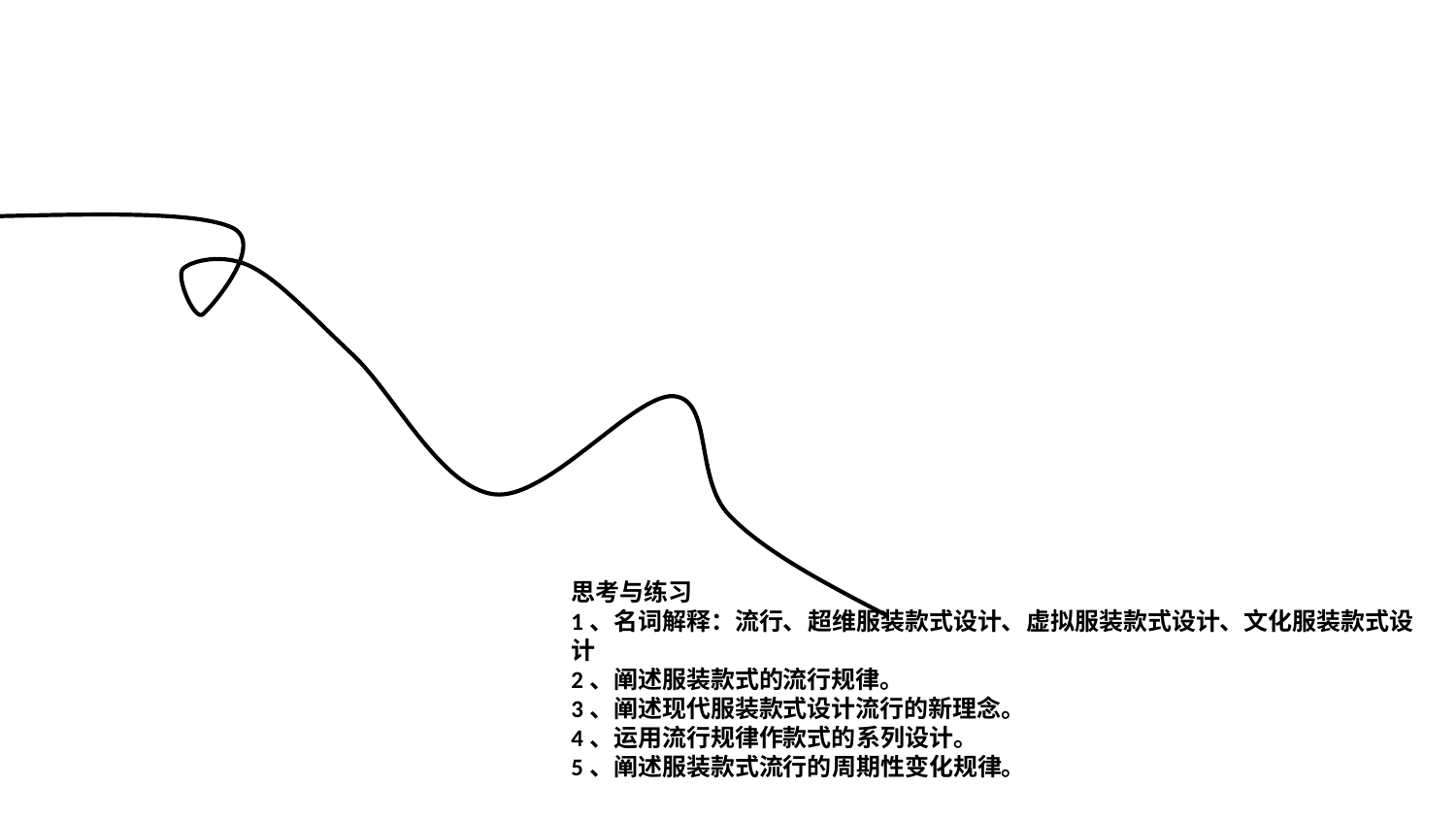

思考与练习
1、名词解释：流行、超维服装款式设计、虚拟服装款式设计、文化服装款式设计
2、阐述服装款式的流行规律。
3、阐述现代服装款式设计流行的新理念。
4、运用流行规律作款式的系列设计。
5、阐述服装款式流行的周期性变化规律。